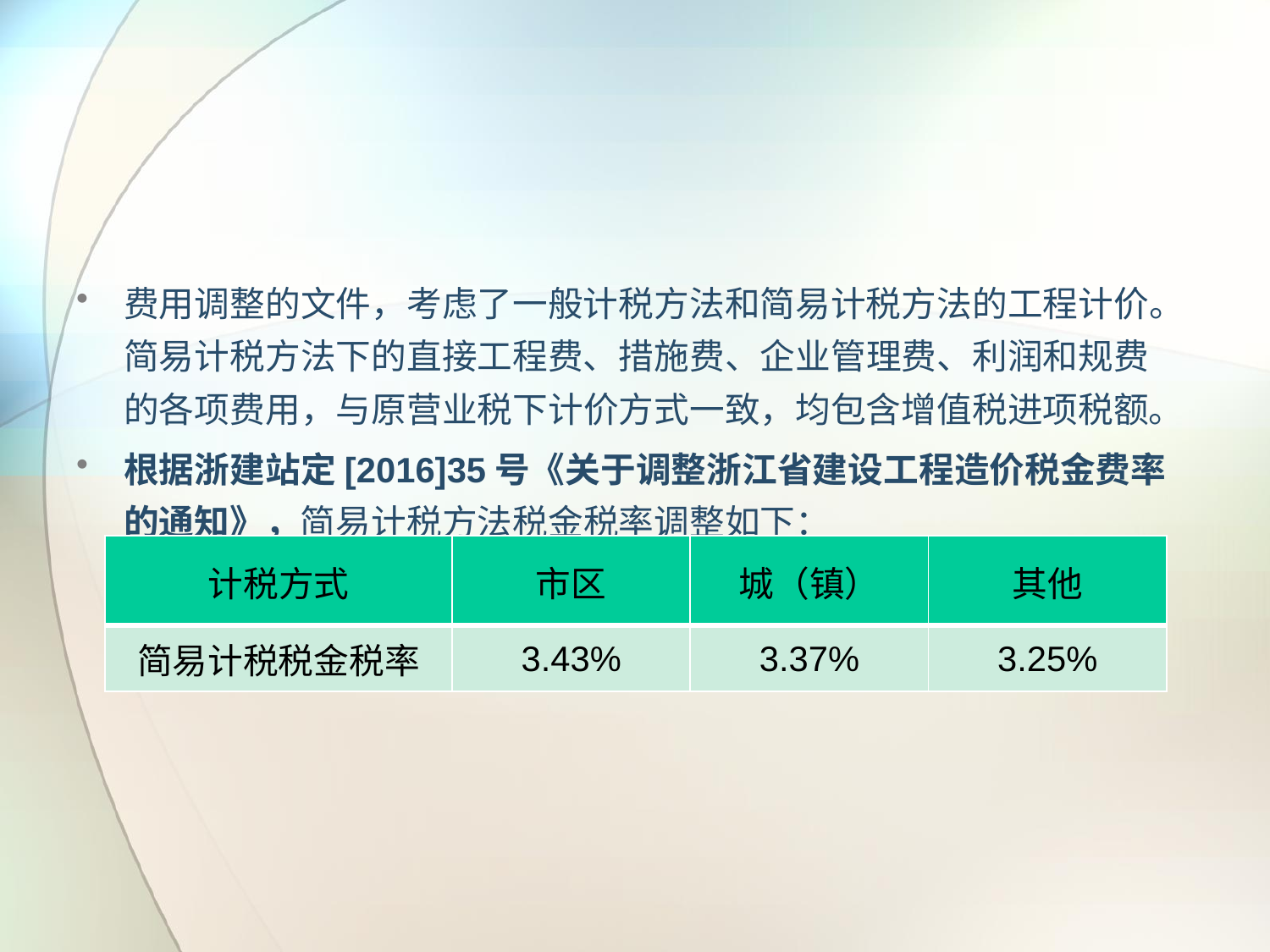

费用调整的文件，考虑了一般计税方法和简易计税方法的工程计价。简易计税方法下的直接工程费、措施费、企业管理费、利润和规费的各项费用，与原营业税下计价方式一致，均包含增值税进项税额。
根据浙建站定[2016]35号《关于调整浙江省建设工程造价税金费率的通知》，简易计税方法税金税率调整如下：

| 计税方式 | 市区 | 城（镇） | 其他 |
| --- | --- | --- | --- |
| 简易计税税金税率 | 3.43% | 3.37% | 3.25% |